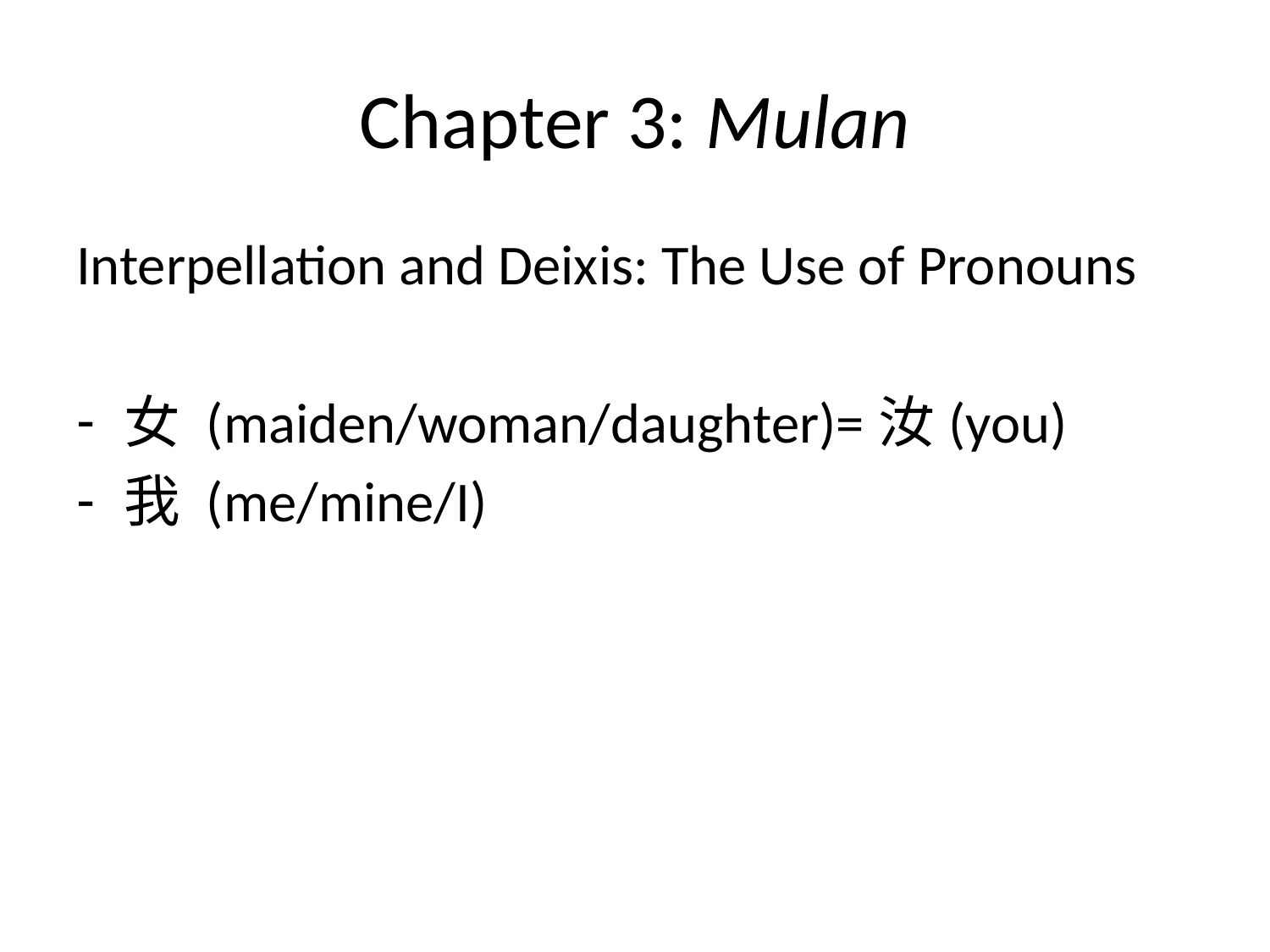

# Chapter 3: Mulan
Interpellation and Deixis: The Use of Pronouns

女 (maiden/woman/daughter)=汝(you)
我 (me/mine/I)